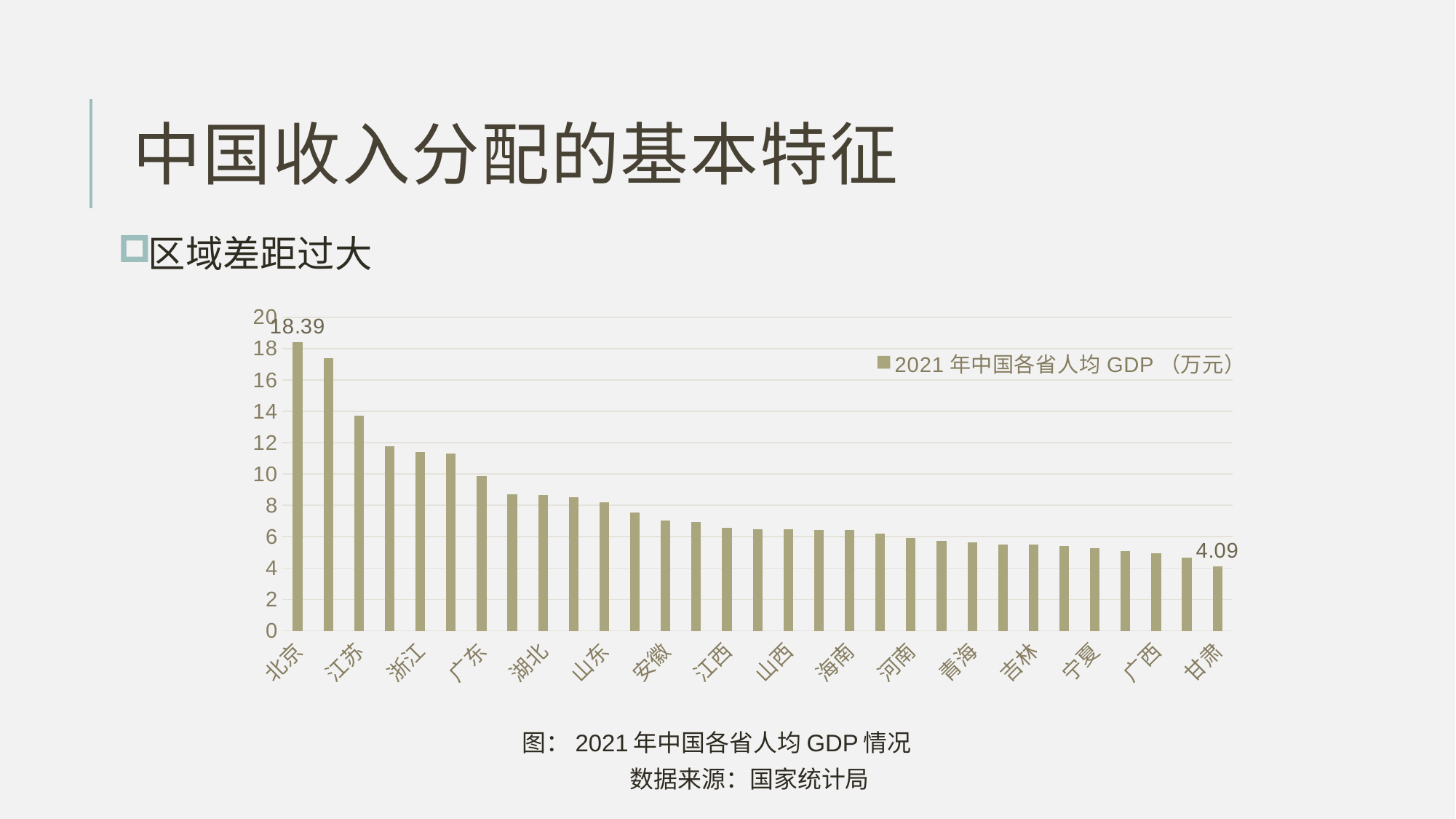

# 中国收入分配的基本特征
区域差距过大

图：2021年中国各省人均GDP情况
数据来源：国家统计局

### Chart

| Category | 2021年中国各省人均GDP（万元） |
|---|---|
| 北京 | 18.39 |
| 上海 | 17.38 |
| 江苏 | 13.73 |
| 福建 | 11.75 |
| 浙江 | 11.39 |
| 天津 | 11.32 |
| 广东 | 9.870000000000003 |
| 重庆 | 8.700000000000001 |
| 湖北 | 8.66 |
| 内蒙古 | 8.530000000000001 |
| 山东 | 8.18 |
| 陕西 | 7.54 |
| 安徽 | 7.04 |
| 湖南 | 6.93 |
| 江西 | 6.55 |
| 辽宁 | 6.48 |
| 山西 | 6.47 |
| 四川 | 6.44 |
| 海南 | 6.42 |
| 新疆 | 6.189999999999999 |
| 河南 | 5.93 |
| 云南 | 5.75 |
| 青海 | 5.649999999999999 |
| 西藏 | 5.52 |
| 吉林 | 5.5 |
| 河北 | 5.41 |
| 宁夏 | 5.28 |
| 贵州 | 5.08 |
| 广西 | 4.94 |
| 黑龙江 | 4.67 |
| 甘肃 | 4.09 |